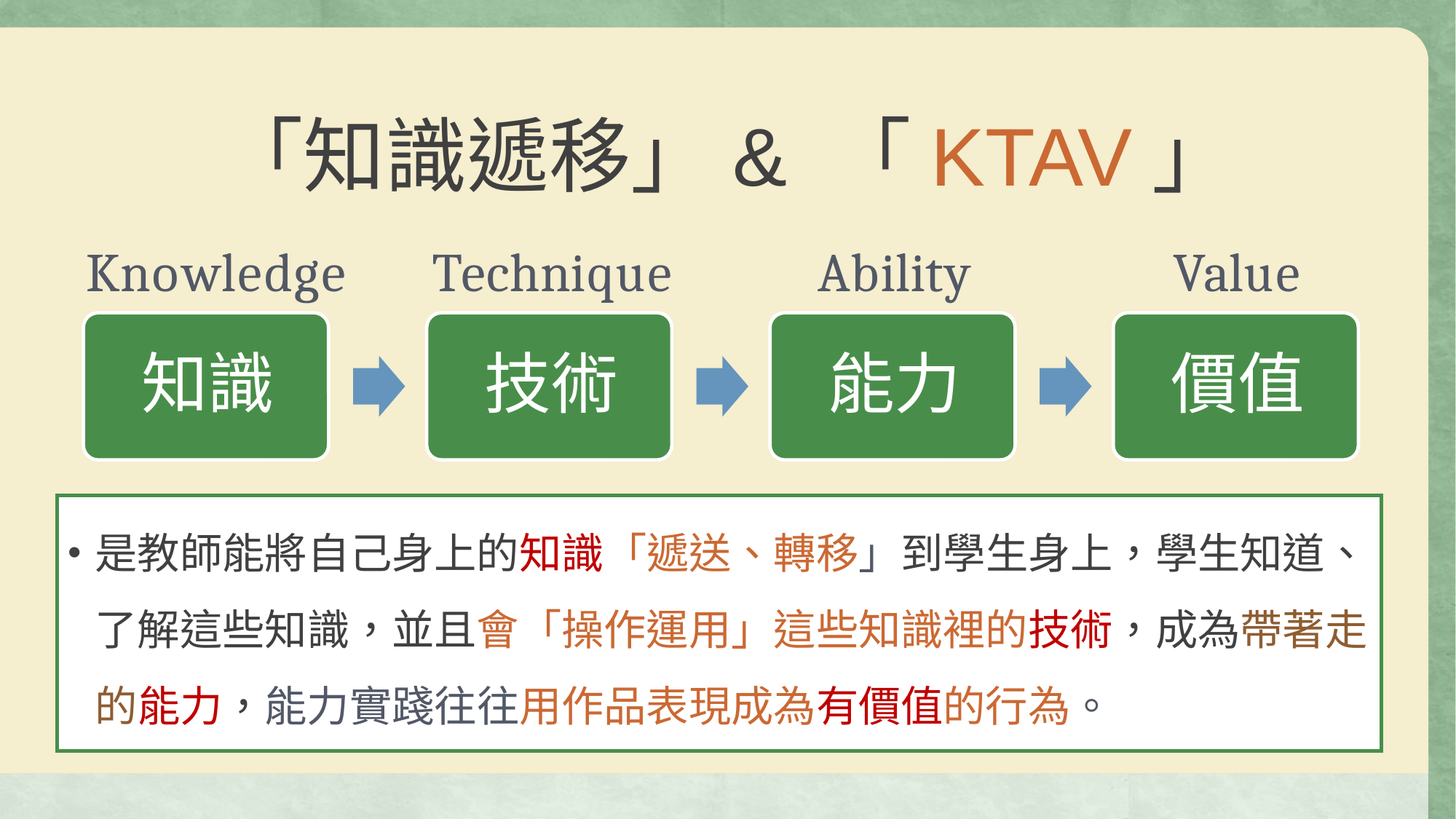

# 「知識遞移」& 「KTAV」
Knowledge
Technique
Ability
Value
知識

技術

能力

價值
是教師能將自己身上的知識「遞送、轉移」到學生身上，學生知道、了解這些知識，並且會「操作運用」這些知識裡的技術，成為帶著走的能力，能力實踐往往用作品表現成為有價值的行為。